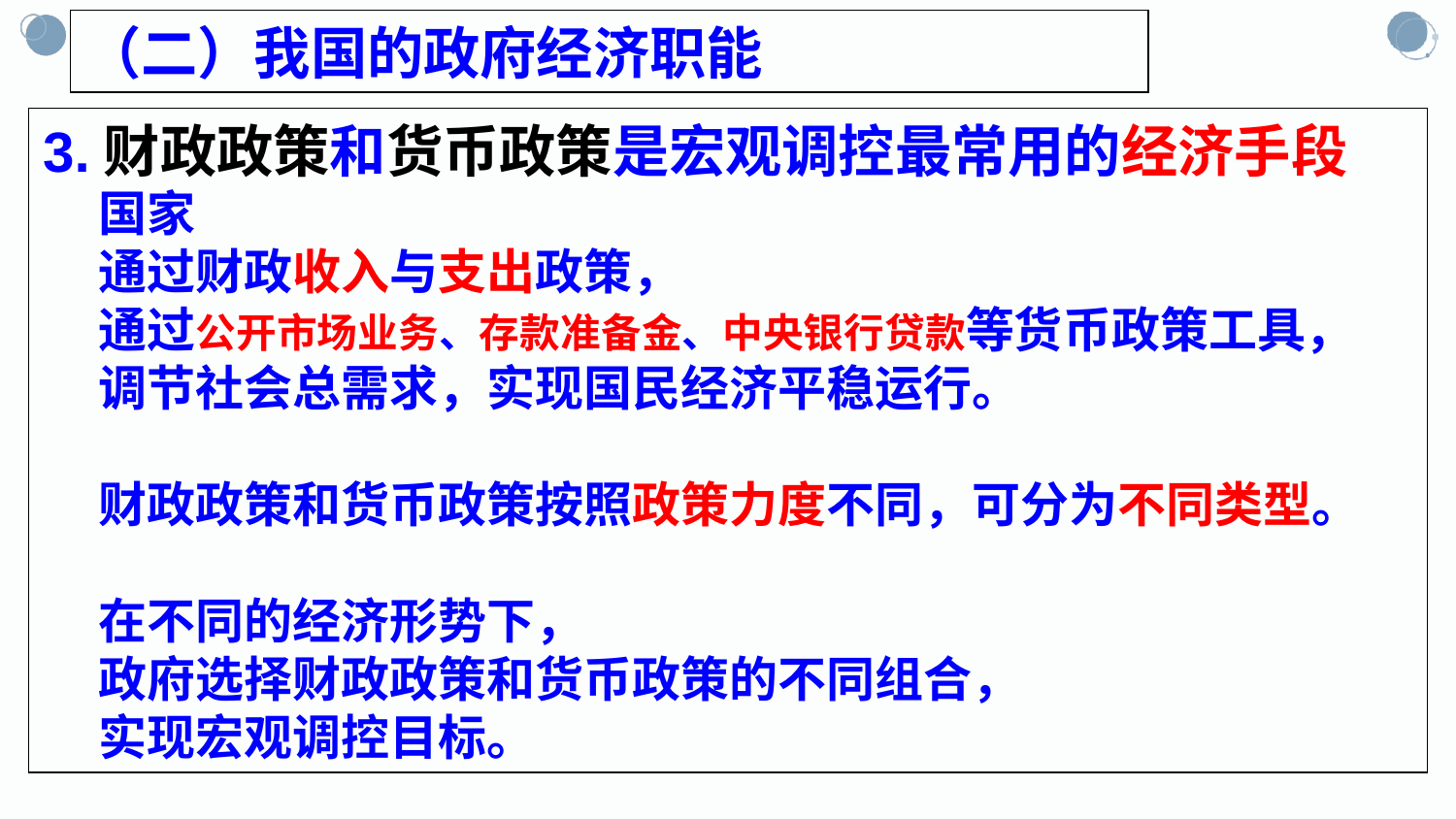

（二）我国的政府经济职能
3.财政政策和货币政策是宏观调控最常用的经济手段
    国家
    通过财政收入与支出政策，
     通过公开市场业务、存款准备金、中央银行贷款等货币政策工具，
     调节社会总需求，实现国民经济平稳运行。

    财政政策和货币政策按照政策力度不同，可分为不同类型。

    在不同的经济形势下，
    政府选择财政政策和货币政策的不同组合，
    实现宏观调控目标。